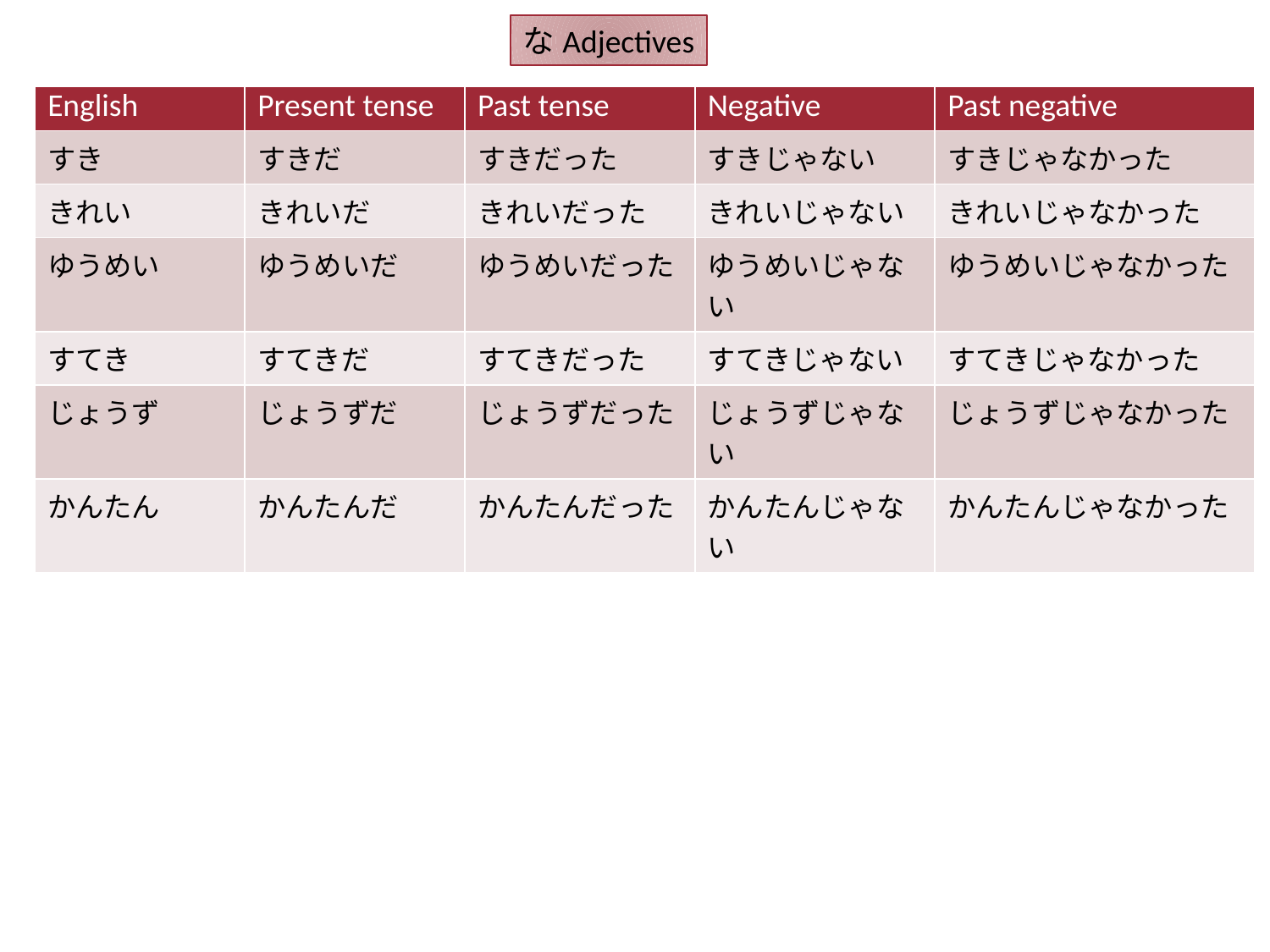

なAdjectives
| English | Present tense | Past tense | Negative | Past negative |
| --- | --- | --- | --- | --- |
| すき | すきだ | すきだった | すきじゃない | すきじゃなかった |
| きれい | きれいだ | きれいだった | きれいじゃない | きれいじゃなかった |
| ゆうめい | ゆうめいだ | ゆうめいだった | ゆうめいじゃない | ゆうめいじゃなかった |
| すてき | すてきだ | すてきだった | すてきじゃない | すてきじゃなかった |
| じょうず | じょうずだ | じょうずだった | じょうずじゃない | じょうずじゃなかった |
| かんたん | かんたんだ | かんたんだった | かんたんじゃない | かんたんじゃなかった |